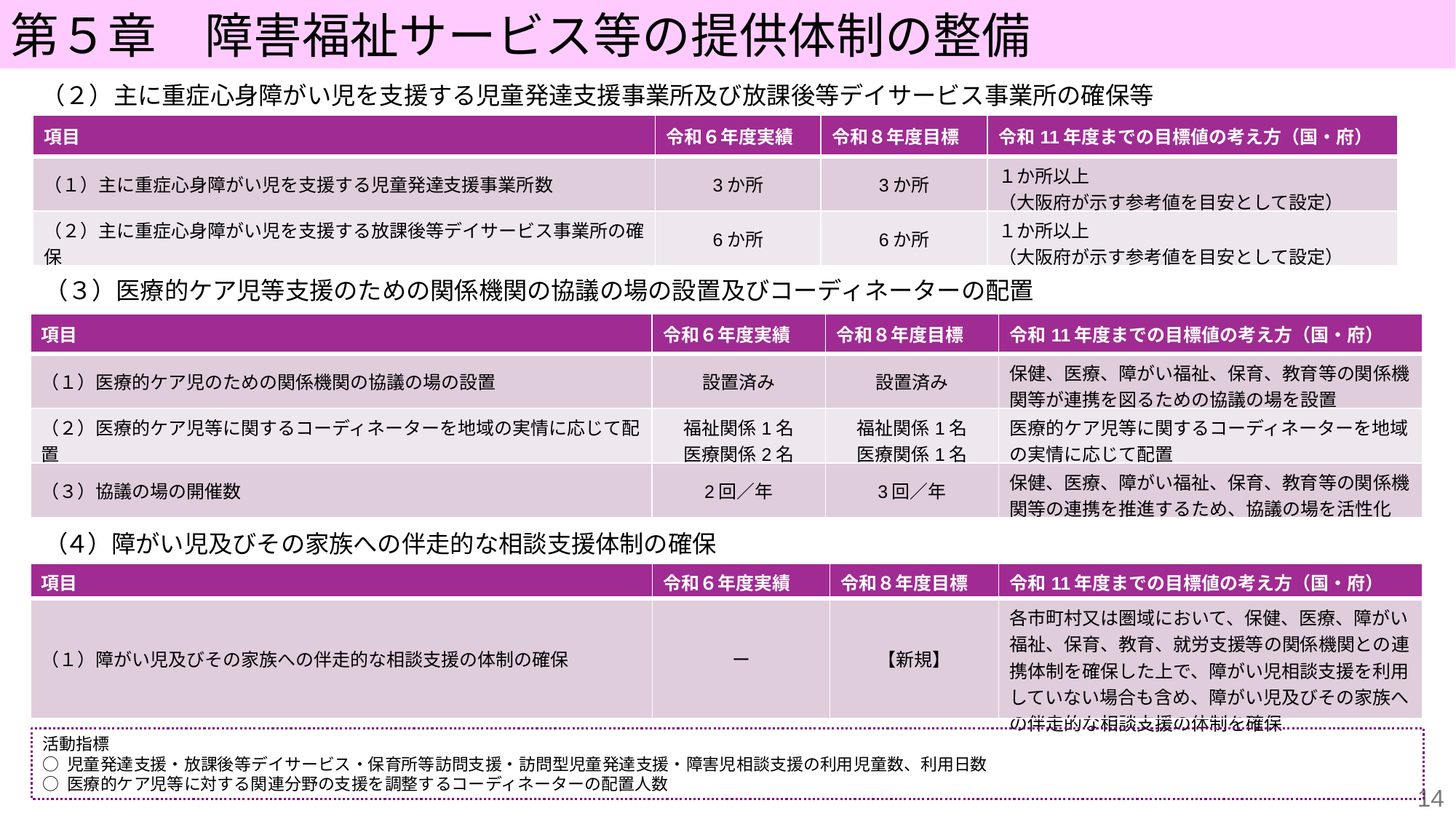

第５章　障害福祉サービス等の提供体制の整備
（２）主に重症心身障がい児を支援する児童発達支援事業所及び放課後等デイサービス事業所の確保等
| 項目 | 令和６年度実績 | 令和８年度目標 | 令和11年度までの目標値の考え方（国・府） |
| --- | --- | --- | --- |
| （１）主に重症心身障がい児を支援する児童発達支援事業所数 | 3か所 | 3か所 | １か所以上 （大阪府が示す参考値を目安として設定） |
| （２）主に重症心身障がい児を支援する放課後等デイサービス事業所の確保 | 6か所 | 6か所 | １か所以上 （大阪府が示す参考値を目安として設定） |
（３）医療的ケア児等支援のための関係機関の協議の場の設置及びコーディネーターの配置
| 項目 | 令和６年度実績 | 令和８年度目標 | 令和11年度までの目標値の考え方（国・府） |
| --- | --- | --- | --- |
| （１）医療的ケア児のための関係機関の協議の場の設置 | 設置済み | 設置済み | 保健、医療、障がい福祉、保育、教育等の関係機関等が連携を図るための協議の場を設置 |
| （２）医療的ケア児等に関するコーディネーターを地域の実情に応じて配置 | 福祉関係1名 医療関係2名 | 福祉関係1名 医療関係1名 | 医療的ケア児等に関するコーディネーターを地域の実情に応じて配置 |
| （３）協議の場の開催数 | 2回／年 | 3回／年 | 保健、医療、障がい福祉、保育、教育等の関係機関等の連携を推進するため、協議の場を活性化 |
（４）障がい児及びその家族への伴走的な相談支援体制の確保
| 項目 | 令和６年度実績 | 令和８年度目標 | 令和11年度までの目標値の考え方（国・府） |
| --- | --- | --- | --- |
| （１）障がい児及びその家族への伴走的な相談支援の体制の確保 | ー | 【新規】 | 各市町村又は圏域において、保健、医療、障がい福祉、保育、教育、就労支援等の関係機関との連携体制を確保した上で、障がい児相談支援を利用していない場合も含め、障がい児及びその家族への伴走的な相談支援の体制を確保 |
活動指標
○ 児童発達支援・放課後等デイサービス・保育所等訪問支援・訪問型児童発達支援・障害児相談支援の利用児童数、利用日数
○ 医療的ケア児等に対する関連分野の支援を調整するコーディネーターの配置人数
14